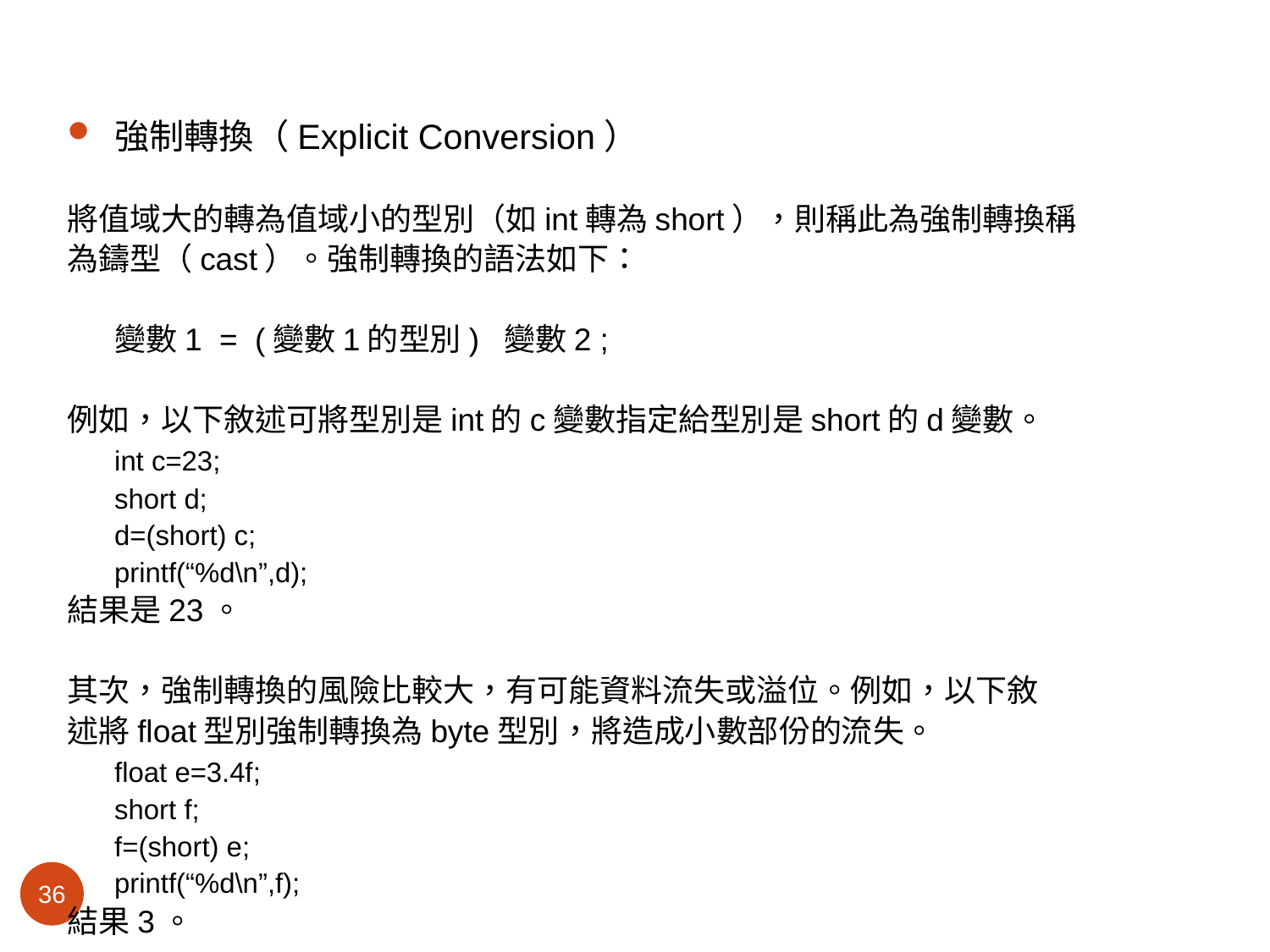

強制轉換（Explicit Conversion）

將值域大的轉為值域小的型別（如int轉為short），則稱此為強制轉換稱
為鑄型（cast）。強制轉換的語法如下：

 		變數1  =  (變數1的型別)  變數2 ;

例如，以下敘述可將型別是int的c變數指定給型別是short的d變數。
 		int c=23;
 		short d;
 		d=(short) c;
 		printf(“%d\n”,d);
結果是23。

其次，強制轉換的風險比較大，有可能資料流失或溢位。例如，以下敘
述將float型別強制轉換為byte型別，將造成小數部份的流失。
 		float e=3.4f;
 		short f;
 		f=(short) e;
 		printf(“%d\n”,f);
結果3。
36